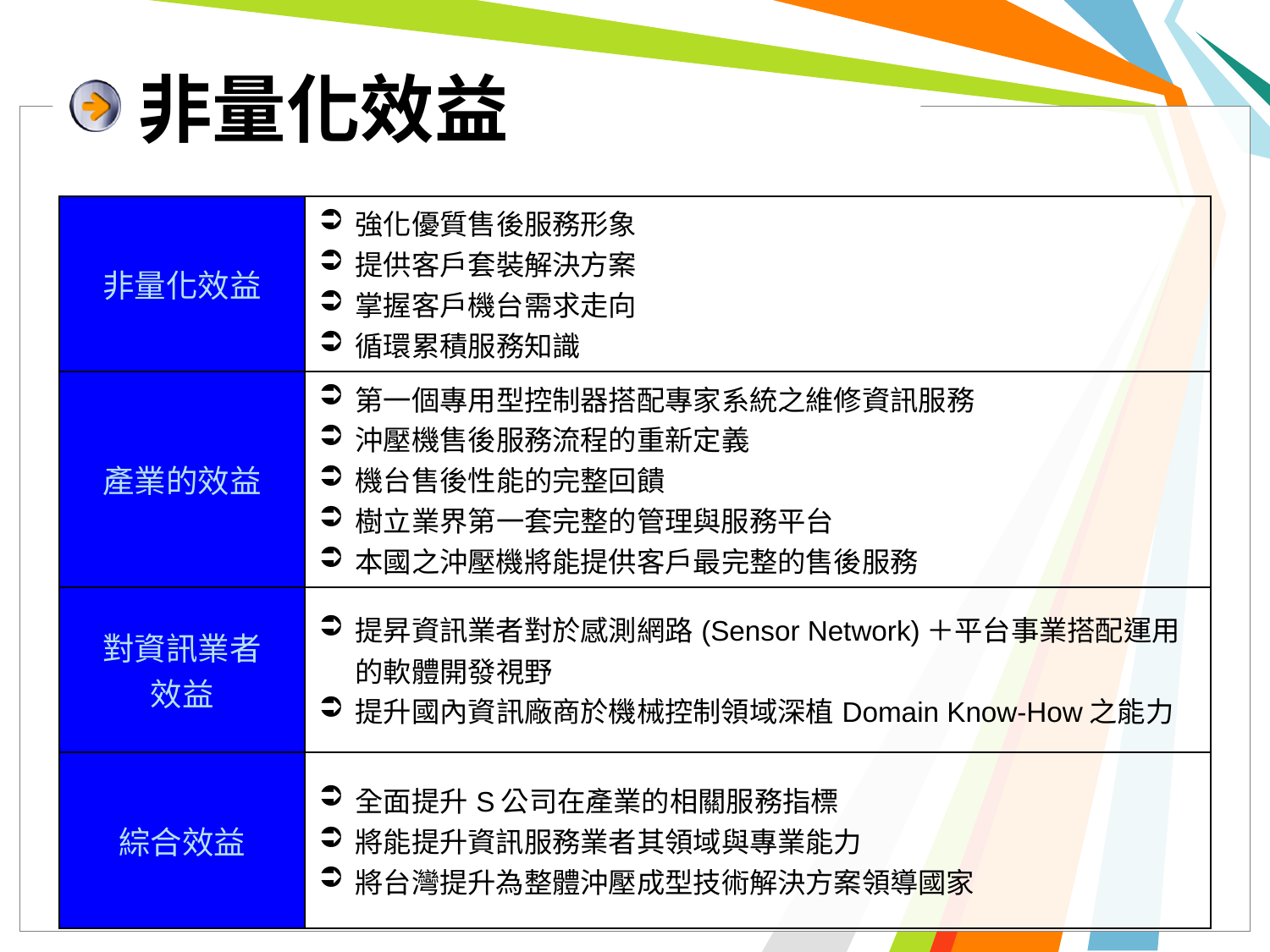

# 非量化效益
| 非量化效益 | 強化優質售後服務形象 提供客戶套裝解決方案 掌握客戶機台需求走向 循環累積服務知識 |
| --- | --- |
| 產業的效益 | 第一個專用型控制器搭配專家系統之維修資訊服務 沖壓機售後服務流程的重新定義 機台售後性能的完整回饋 樹立業界第一套完整的管理與服務平台 本國之沖壓機將能提供客戶最完整的售後服務 |
| 對資訊業者 效益 | 提昇資訊業者對於感測網路(Sensor Network)＋平台事業搭配運用的軟體開發視野 提升國內資訊廠商於機械控制領域深植Domain Know-How之能力 |
| 綜合效益 | 全面提升S公司在產業的相關服務指標 將能提升資訊服務業者其領域與專業能力 將台灣提升為整體沖壓成型技術解決方案領導國家 |